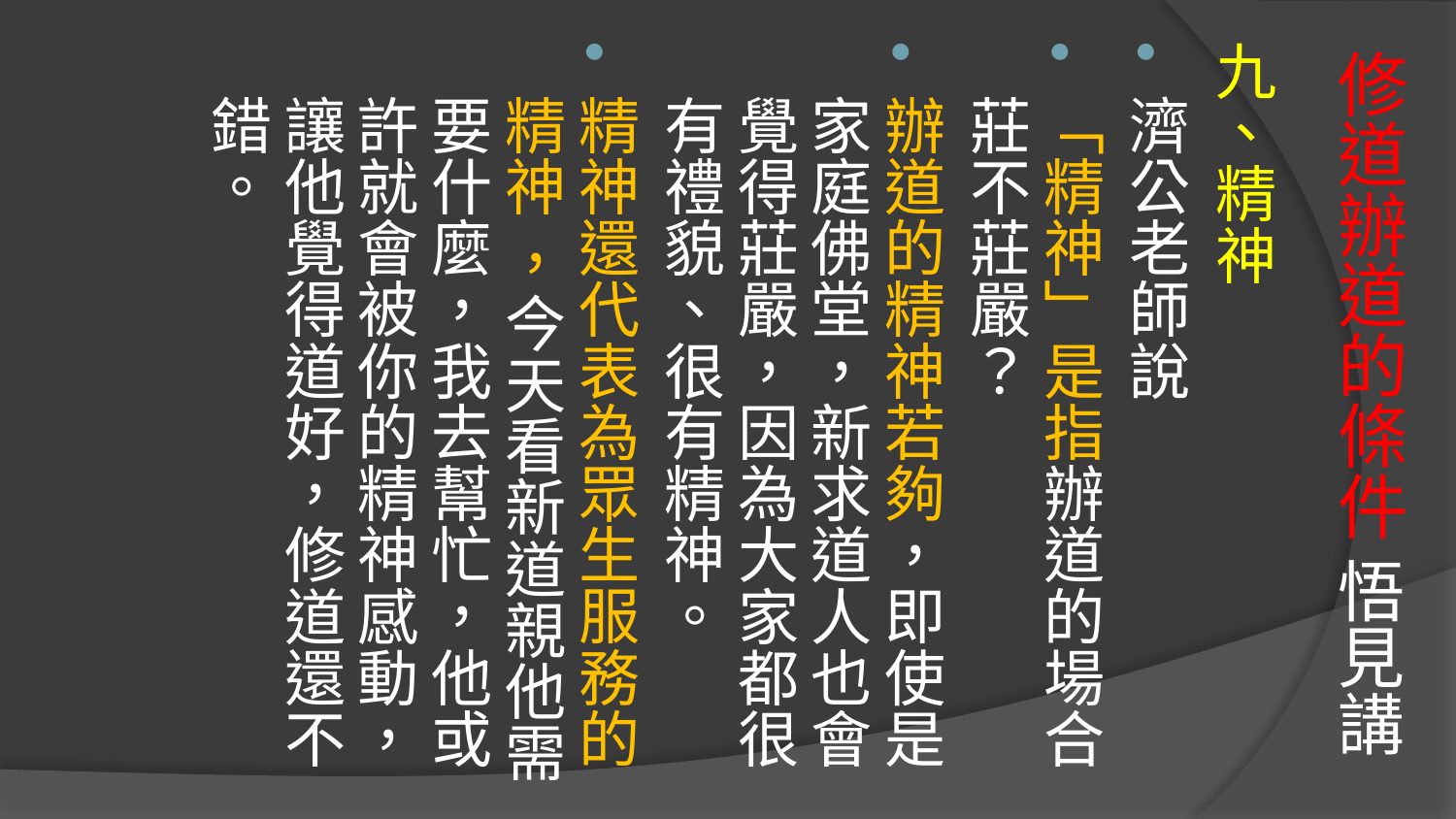

# 修道辦道的條件 悟見講
九、精神
濟公老師說
「精神」是指辦道的場合莊不莊嚴？
辦道的精神若夠，即使是家庭佛堂，新求道人也會覺得莊嚴，因為大家都很有禮貌、很有精神。
精神還代表為眾生服務的精神 ，今天看新道親他需要什麼，我去幫忙，他或許就會被你的精神感動，讓他覺得道好，修道還不錯。